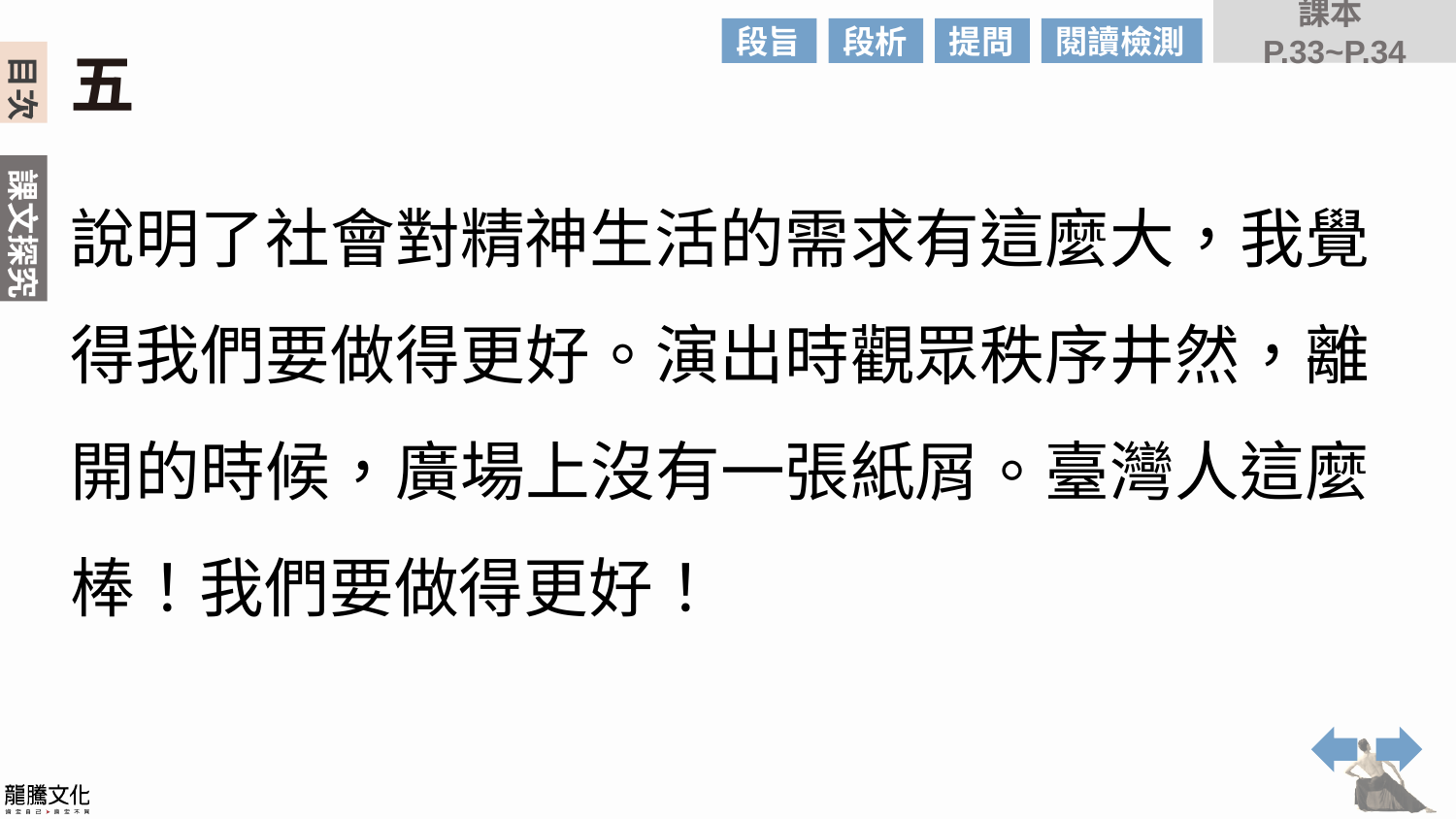

課本P.33~P.34
段旨
段析
提問
閱讀檢測
五
說明了社會對精神生活的需求有這麼大，我覺得我們要做得更好。演出時觀眾秩序井然，離開的時候，廣場上沒有一張紙屑。臺灣人這麼棒！我們要做得更好！